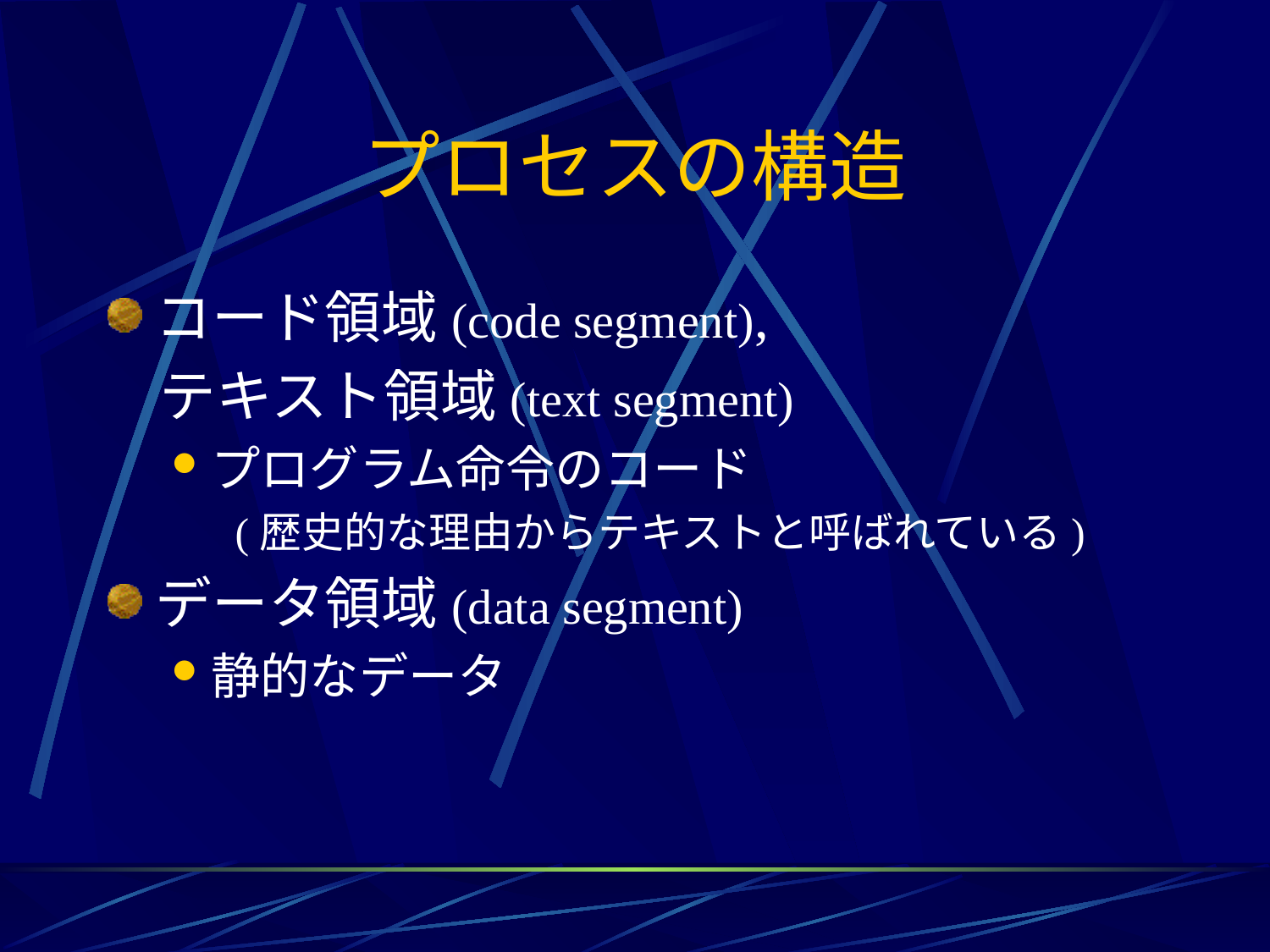

# プロセスの構造
コード領域(code segment),
   テキスト領域(text segment)
プログラム命令のコード
(歴史的な理由からテキストと呼ばれている)
データ領域(data segment)
静的なデータ